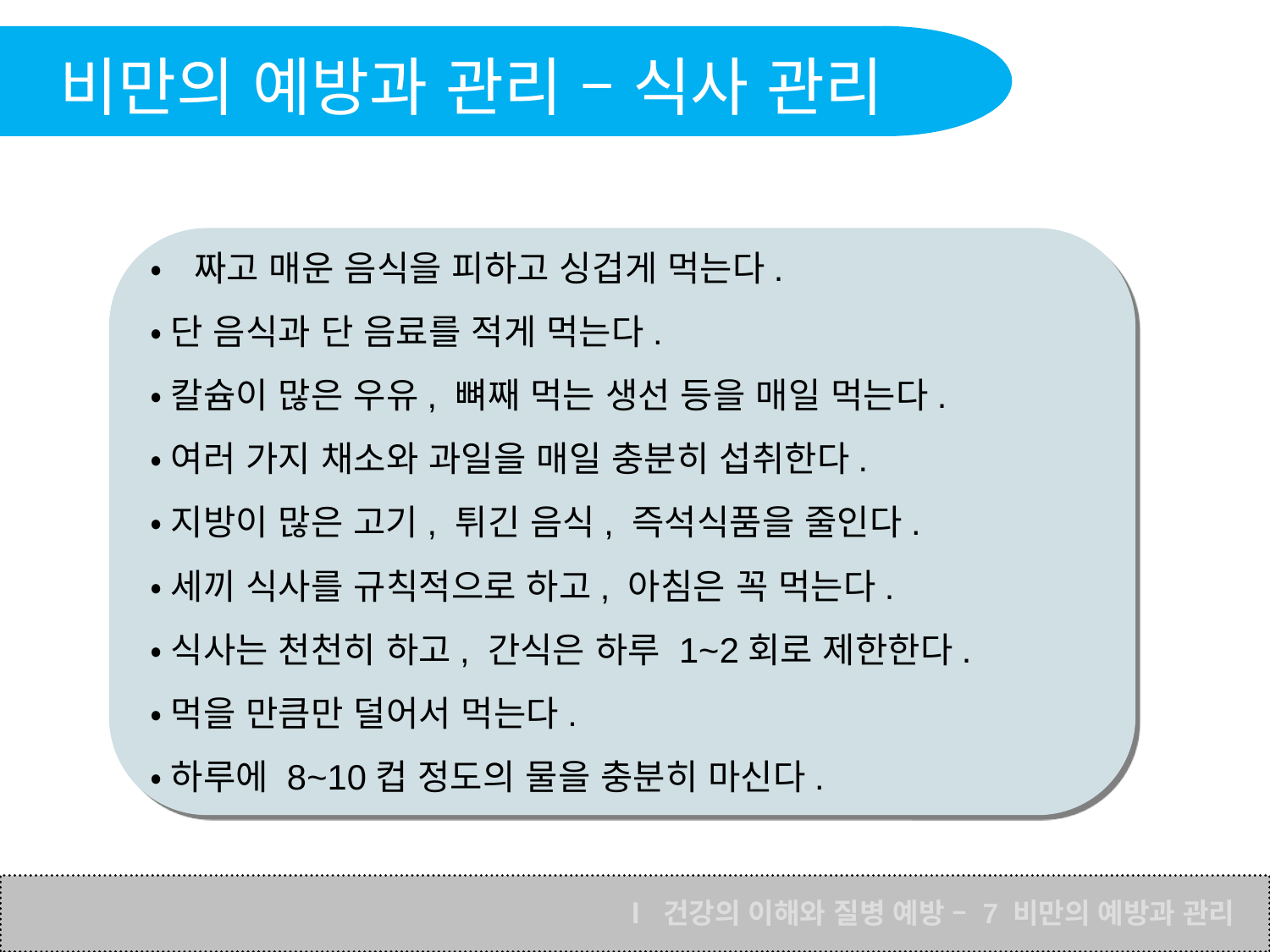

비만의 예방과 관리 – 식사 관리

•짜고 매운 음식을 피하고 싱겁게 먹는다.
•단 음식과 단 음료를 적게 먹는다.
•칼슘이 많은 우유, 뼈째 먹는 생선 등을 매일 먹는다.
•여러 가지 채소와 과일을 매일 충분히 섭취한다.
•지방이 많은 고기, 튀긴 음식, 즉석식품을 줄인다.
•세끼 식사를 규칙적으로 하고, 아침은 꼭 먹는다.
•식사는 천천히 하고, 간식은 하루 1~2회로 제한한다.
•먹을 만큼만 덜어서 먹는다.
•하루에 8~10컵 정도의 물을 충분히 마신다.

Ⅰ 건강의 이해와 질병 예방 – 7 비만의 예방과 관리